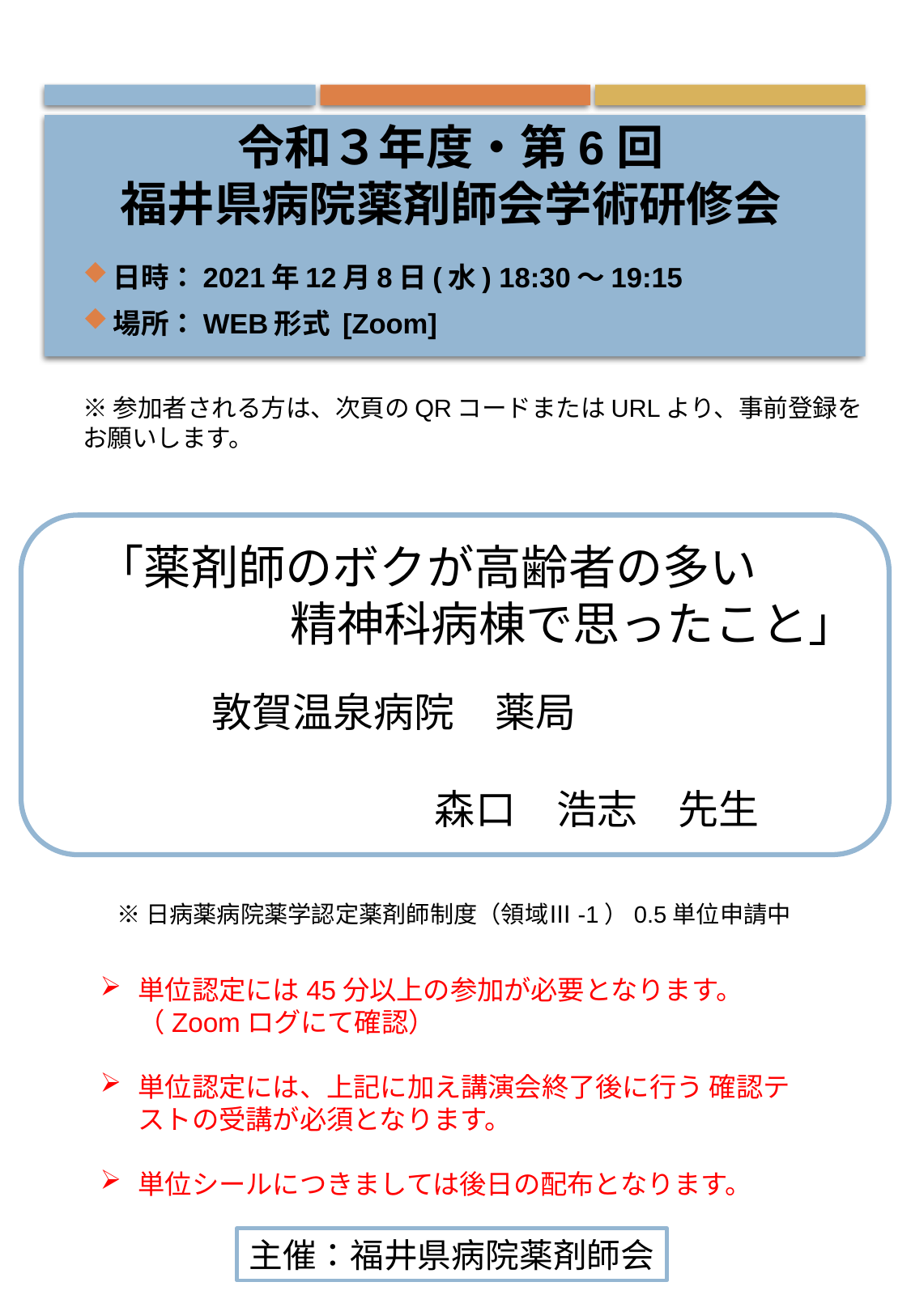

# 令和３年度・第6回 福井県病院薬剤師会学術研修会
日時：2021年12月8日(水) 18:30〜19:15
場所：WEB形式 [Zoom]

※参加者される方は、次頁のQRコードまたはURLより、事前登録をお願いします。
　「薬剤師のボクが高齢者の多い
　　　　　精神科病棟で思ったこと」

　　　　敦賀温泉病院　薬局
　　　　　　　森口　浩志　先生
※日病薬病院薬学認定薬剤師制度（領域Ⅲ-1）0.5単位申請中
単位認定には45分以上の参加が必要となります。（Zoomログにて確認）

単位認定には、上記に加え講演会終了後に行う 確認テストの受講が必須となります。

単位シールにつきましては後日の配布となります。

主催：福井県病院薬剤師会